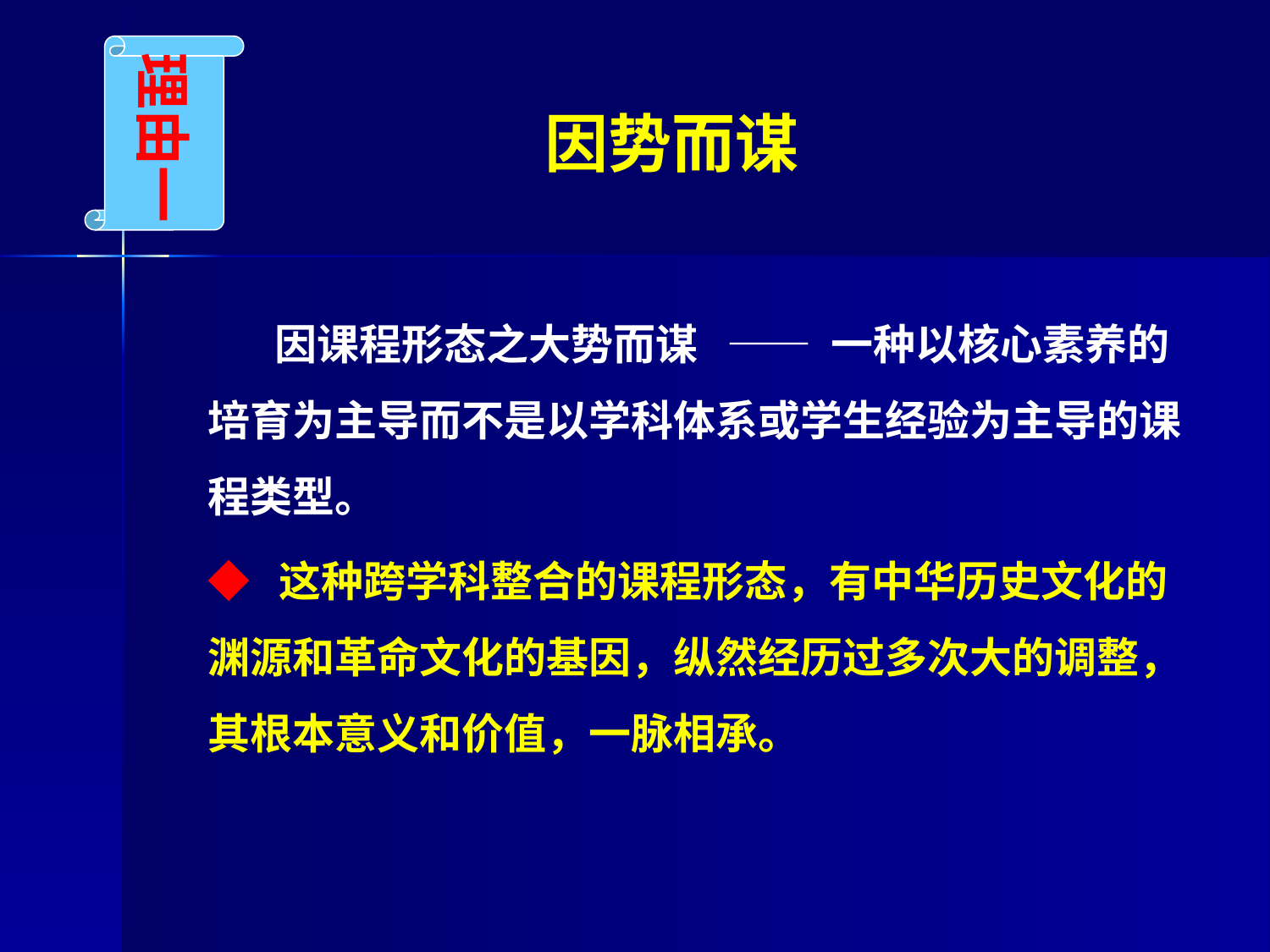

理由一
# 因势而谋
      因课程形态之大势而谋   ——  一种以核心素养的培育为主导而不是以学科体系或学生经验为主导的课程类型。
◆  这种跨学科整合的课程形态，有中华历史文化的渊源和革命文化的基因，纵然经历过多次大的调整，其根本意义和价值，一脉相承。